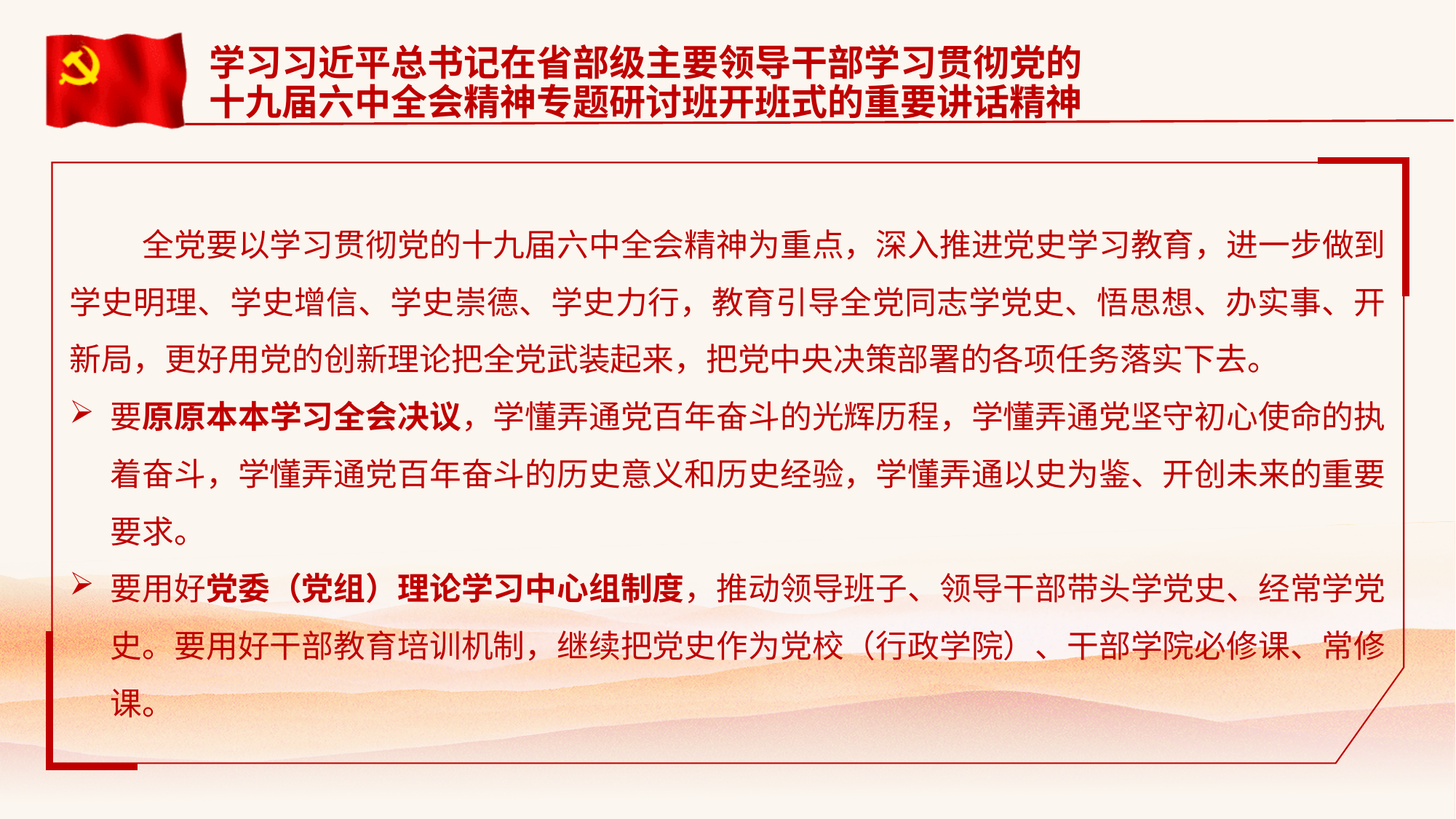

# 学习习近平总书记在省部级主要领导干部学习贯彻党的十九届六中全会精神专题研讨班开班式的重要讲话精神

全党要以学习贯彻党的十九届六中全会精神为重点，深入推进党史学习教育，进一步做到学史明理、学史增信、学史崇德、学史力行，教育引导全党同志学党史、悟思想、办实事、开新局，更好用党的创新理论把全党武装起来，把党中央决策部署的各项任务落实下去。
要原原本本学习全会决议，学懂弄通党百年奋斗的光辉历程，学懂弄通党坚守初心使命的执着奋斗，学懂弄通党百年奋斗的历史意义和历史经验，学懂弄通以史为鉴、开创未来的重要要求。
要用好党委（党组）理论学习中心组制度，推动领导班子、领导干部带头学党史、经常学党史。要用好干部教育培训机制，继续把党史作为党校（行政学院）、干部学院必修课、常修课。